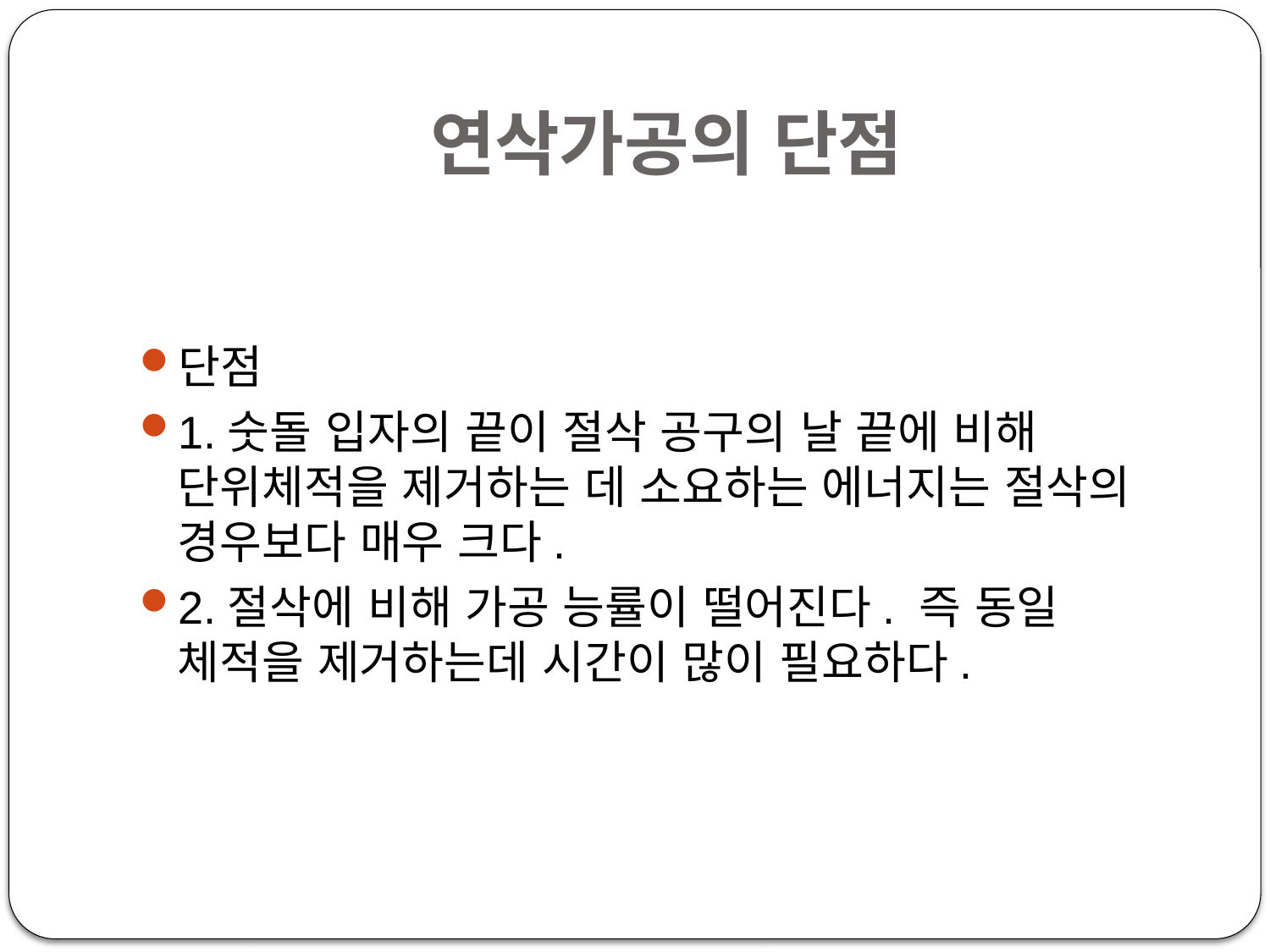

# 연삭가공의 단점

단점
1.숫돌 입자의 끝이 절삭 공구의 날 끝에 비해 단위체적을 제거하는 데 소요하는 에너지는 절삭의 경우보다 매우 크다.
2.절삭에 비해 가공 능률이 떨어진다. 즉 동일 체적을 제거하는데 시간이 많이 필요하다.